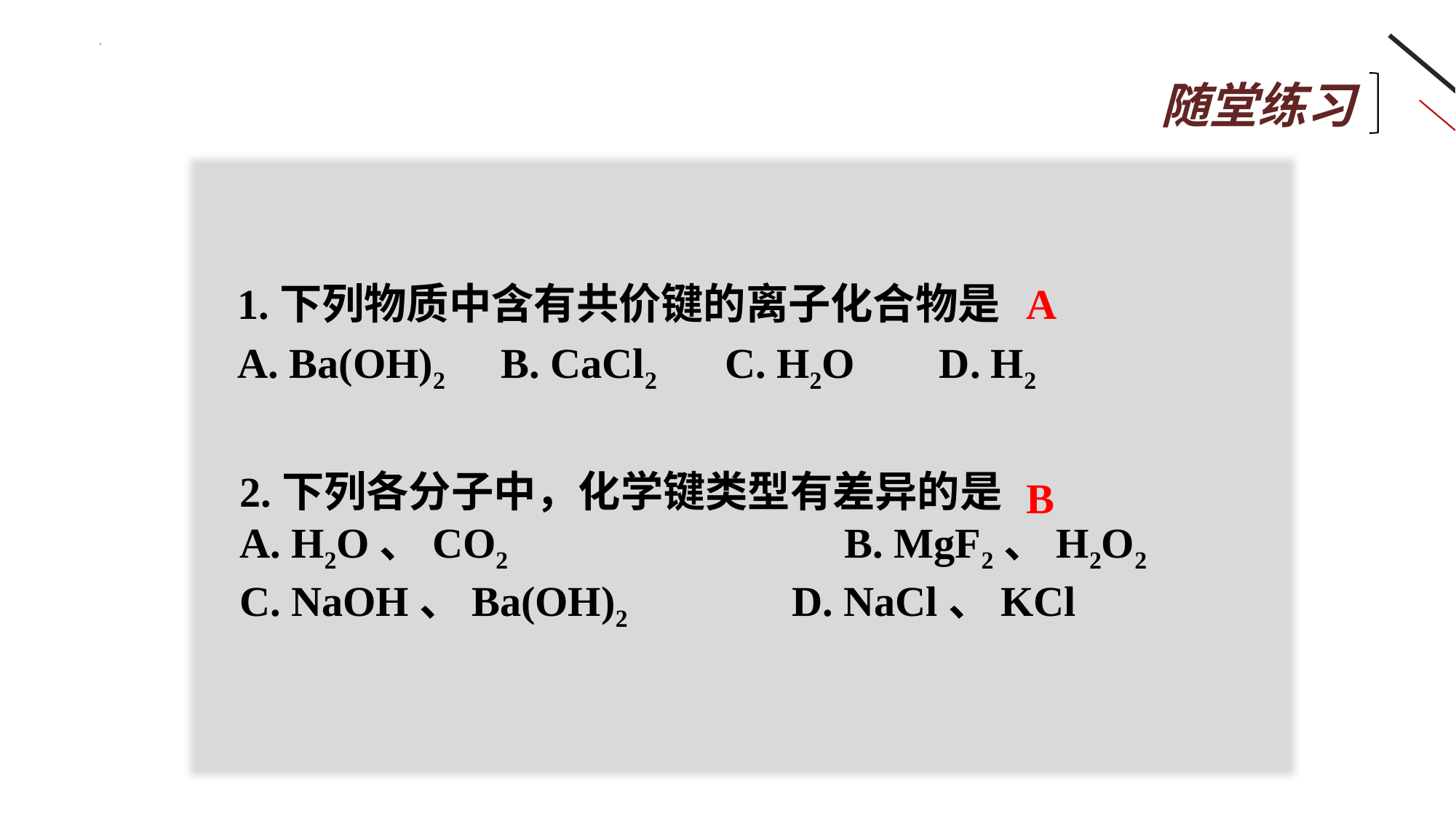

随堂练习

1.下列物质中含有共价键的离子化合物是
A. Ba(OH)2         B. CaCl2           C. H2O        D. H2
A
2.下列各分子中，化学键类型有差异的是
A. H2O、CO2		                   B. MgF2、H2O2
C. NaOH、Ba(OH)2	              D. NaCl、KCl

B